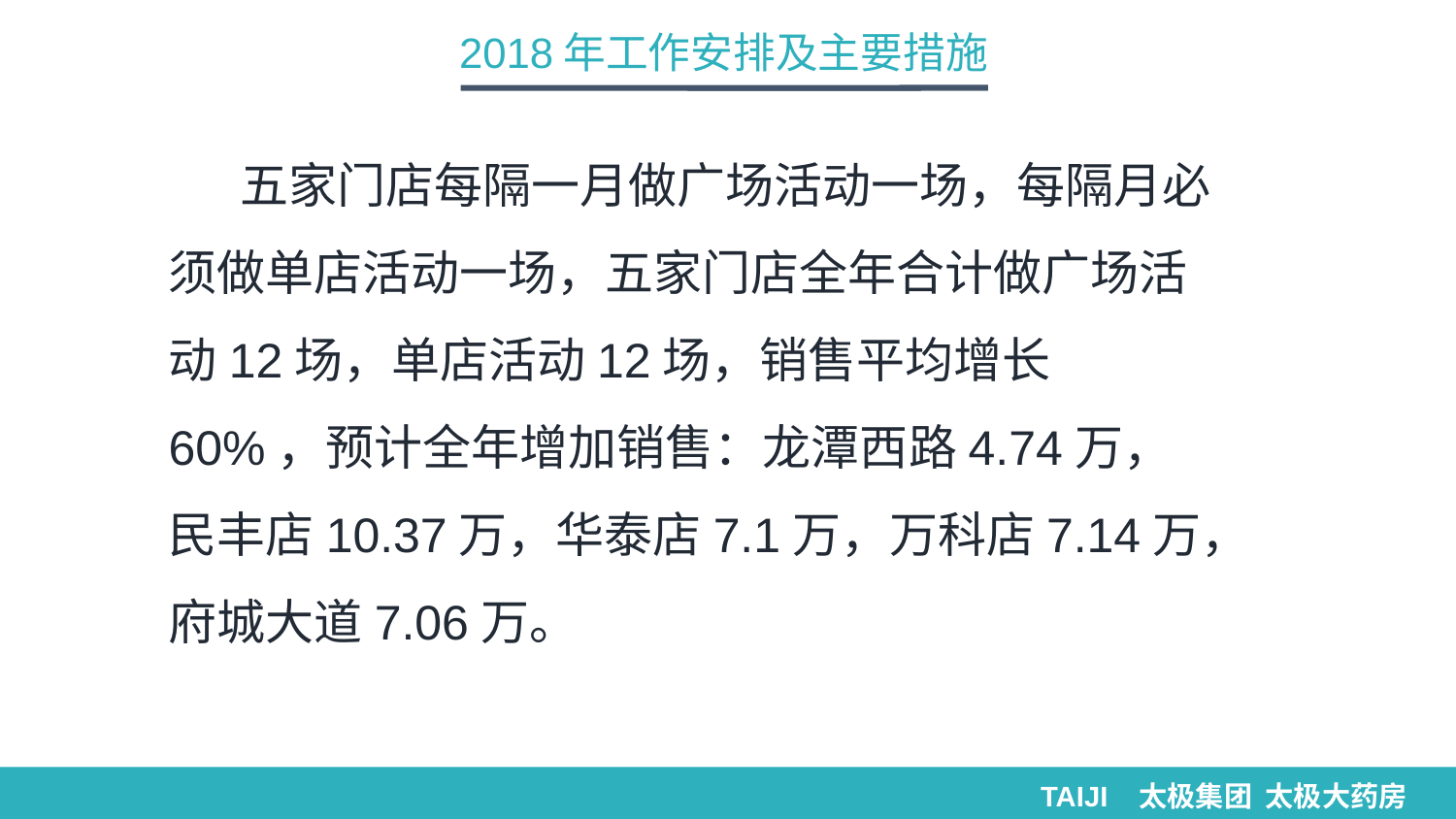

2018年工作安排及主要措施
五家门店每隔一月做广场活动一场，每隔月必须做单店活动一场，五家门店全年合计做广场活动12场，单店活动12场，销售平均增长60%，预计全年增加销售：龙潭西路4.74万，民丰店10.37万，华泰店7.1万，万科店7.14万，府城大道7.06万。

TAIJI   太极集团  太极大药房